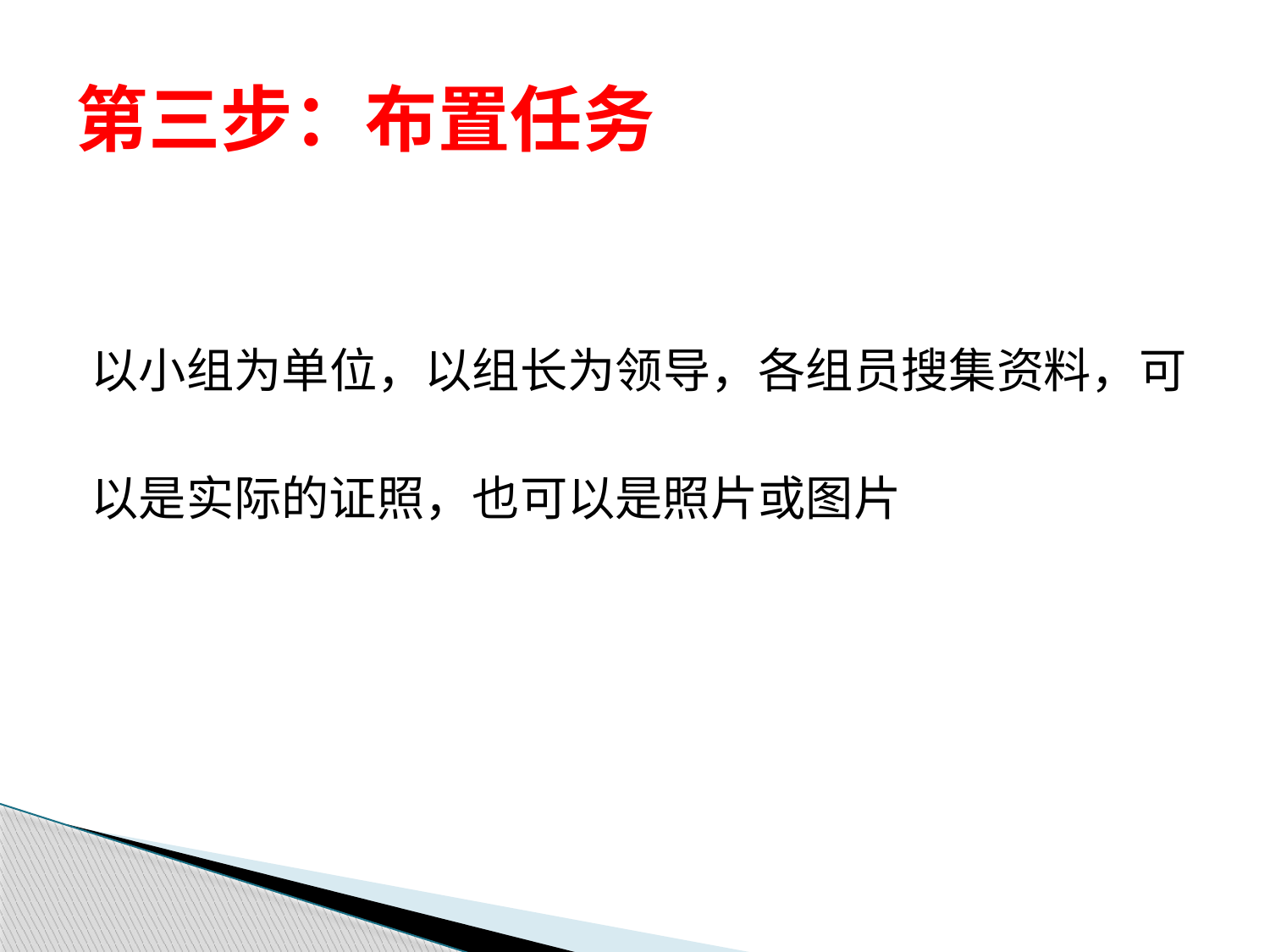

# 第三步：布置任务

以小组为单位，以组长为领导，各组员搜集资料，可

以是实际的证照，也可以是照片或图片